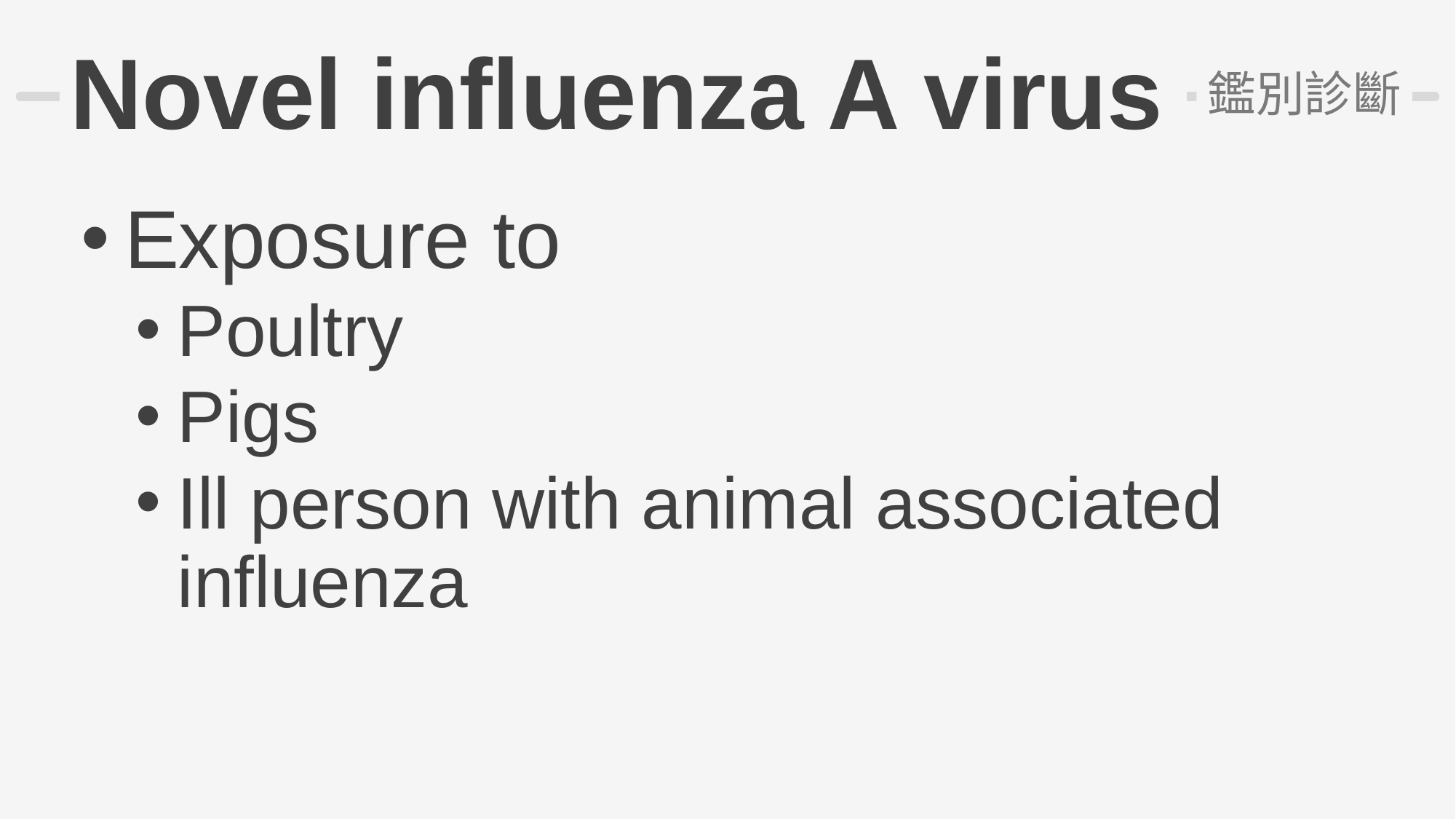

# Novel influenza A virus
鑑別診斷
Exposure to
Poultry
Pigs
Ill person with animal associated influenza